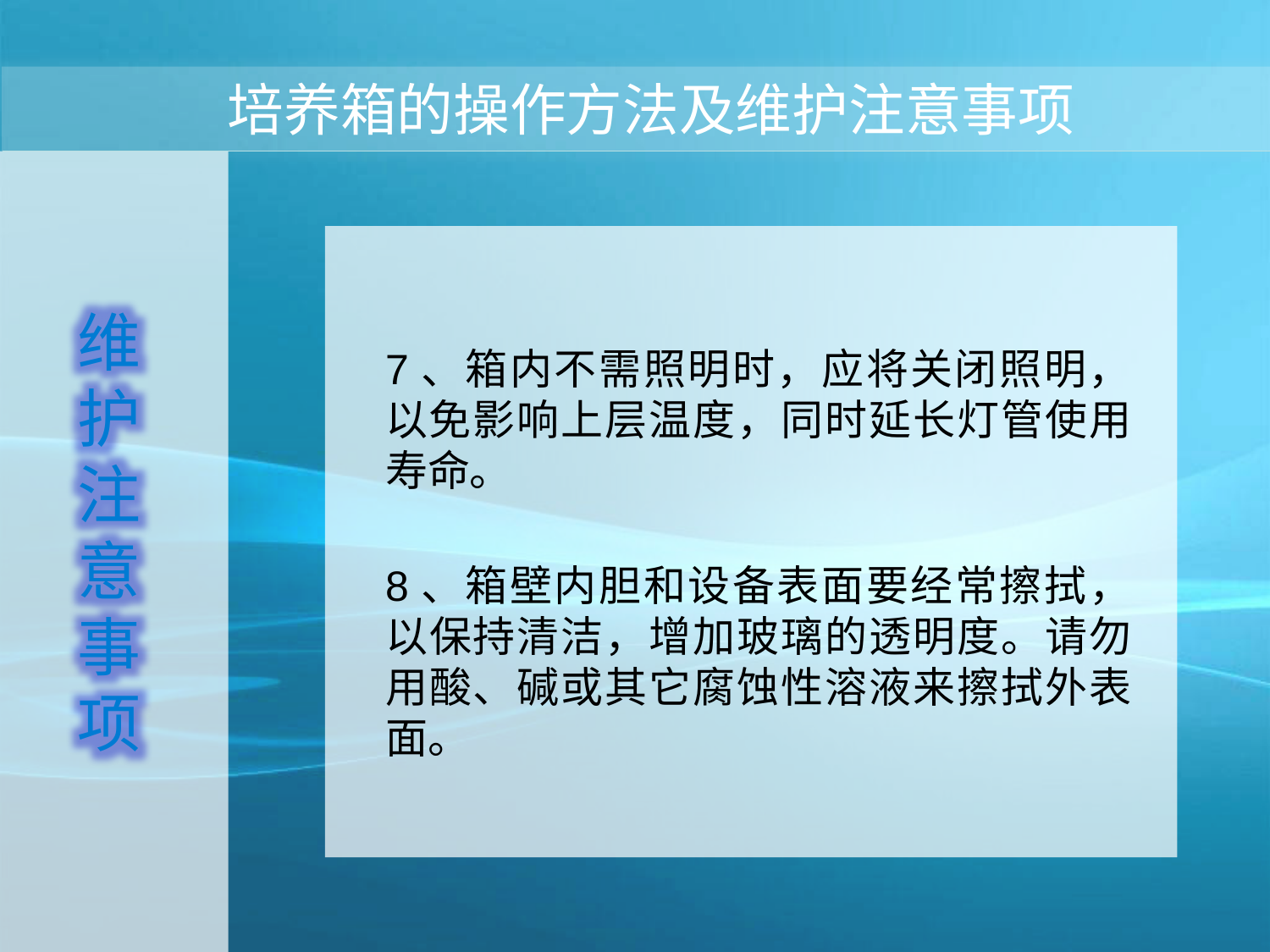

# 培养箱的操作方法及维护注意事项

维护注意事项
7、箱内不需照明时，应将关闭照明，以免影响上层温度，同时延长灯管使用寿命。
8、箱壁内胆和设备表面要经常擦拭，以保持清洁，增加玻璃的透明度。请勿用酸、碱或其它腐蚀性溶液来擦拭外表面。